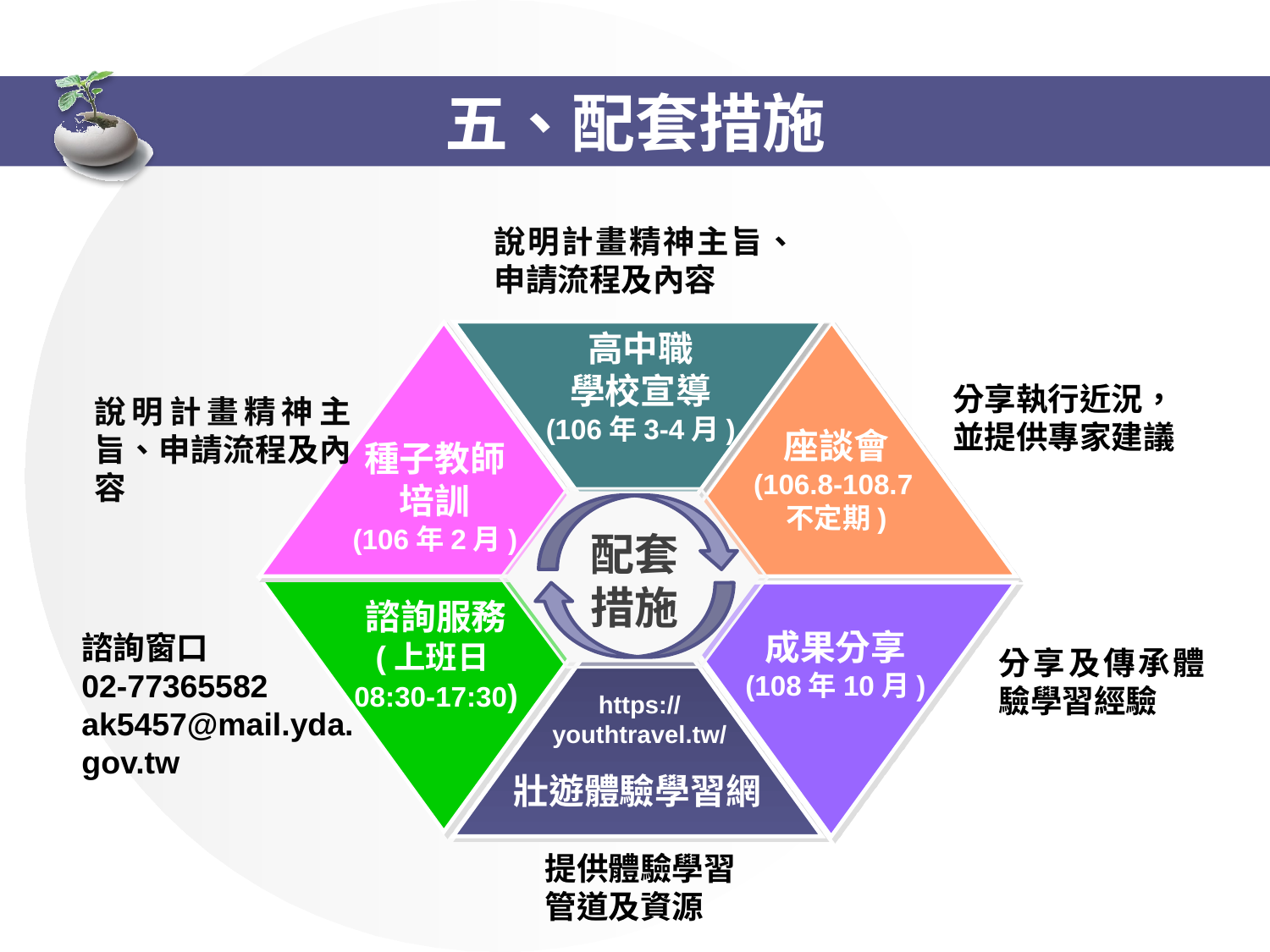

# 五、配套措施
說明計畫精神主旨、申請流程及內容
高中職
學校宣導
(106年3-4月)

分享執行近況，
並提供專家建議
說明計畫精神主旨、申請流程及內容
座談會
(106.8-108.7不定期)
種子教師
培訓
(106年2月)

配套
措施

諮詢服務
(上班日08:30-17:30)
成果分享
(108年10月)
諮詢窗口
02-77365582
ak5457@mail.yda.gov.tw
分享及傳承體驗學習經驗
壯遊體驗學習網
https://
youthtravel.tw/
提供體驗學習
管道及資源